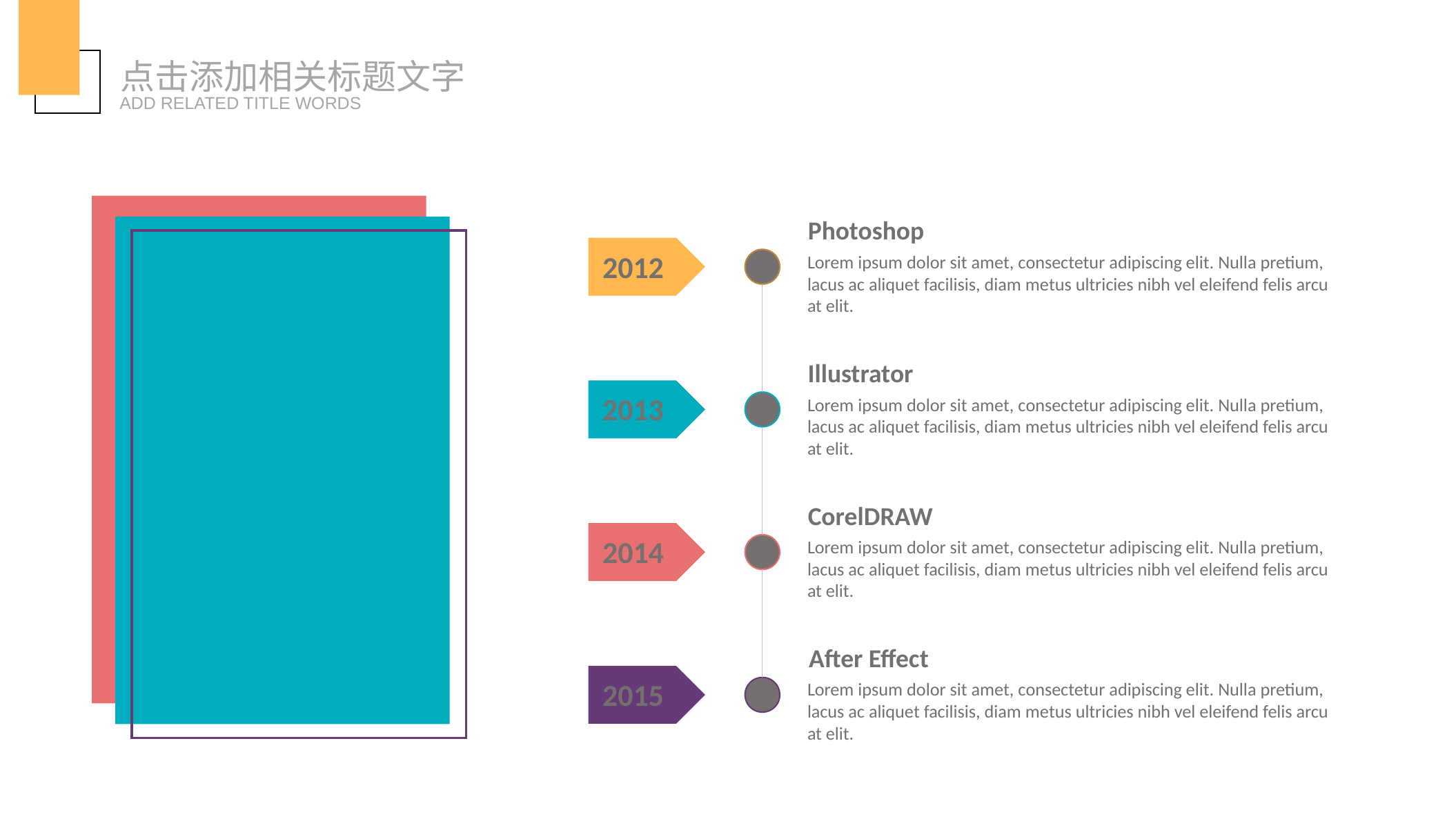

点击添加相关标题文字
ADD RELATED TITLE WORDS

Photoshop
Lorem ipsum dolor sit amet, consectetur adipiscing elit. Nulla pretium, lacus ac aliquet facilisis, diam metus ultricies nibh vel eleifend felis arcu at elit.

2012

Illustrator
Lorem ipsum dolor sit amet, consectetur adipiscing elit. Nulla pretium, lacus ac aliquet facilisis, diam metus ultricies nibh vel eleifend felis arcu at elit.

2013

CorelDRAW
Lorem ipsum dolor sit amet, consectetur adipiscing elit. Nulla pretium, lacus ac aliquet facilisis, diam metus ultricies nibh vel eleifend felis arcu at elit.

2014

After Effect
Lorem ipsum dolor sit amet, consectetur adipiscing elit. Nulla pretium, lacus ac aliquet facilisis, diam metus ultricies nibh vel eleifend felis arcu at elit.

2015